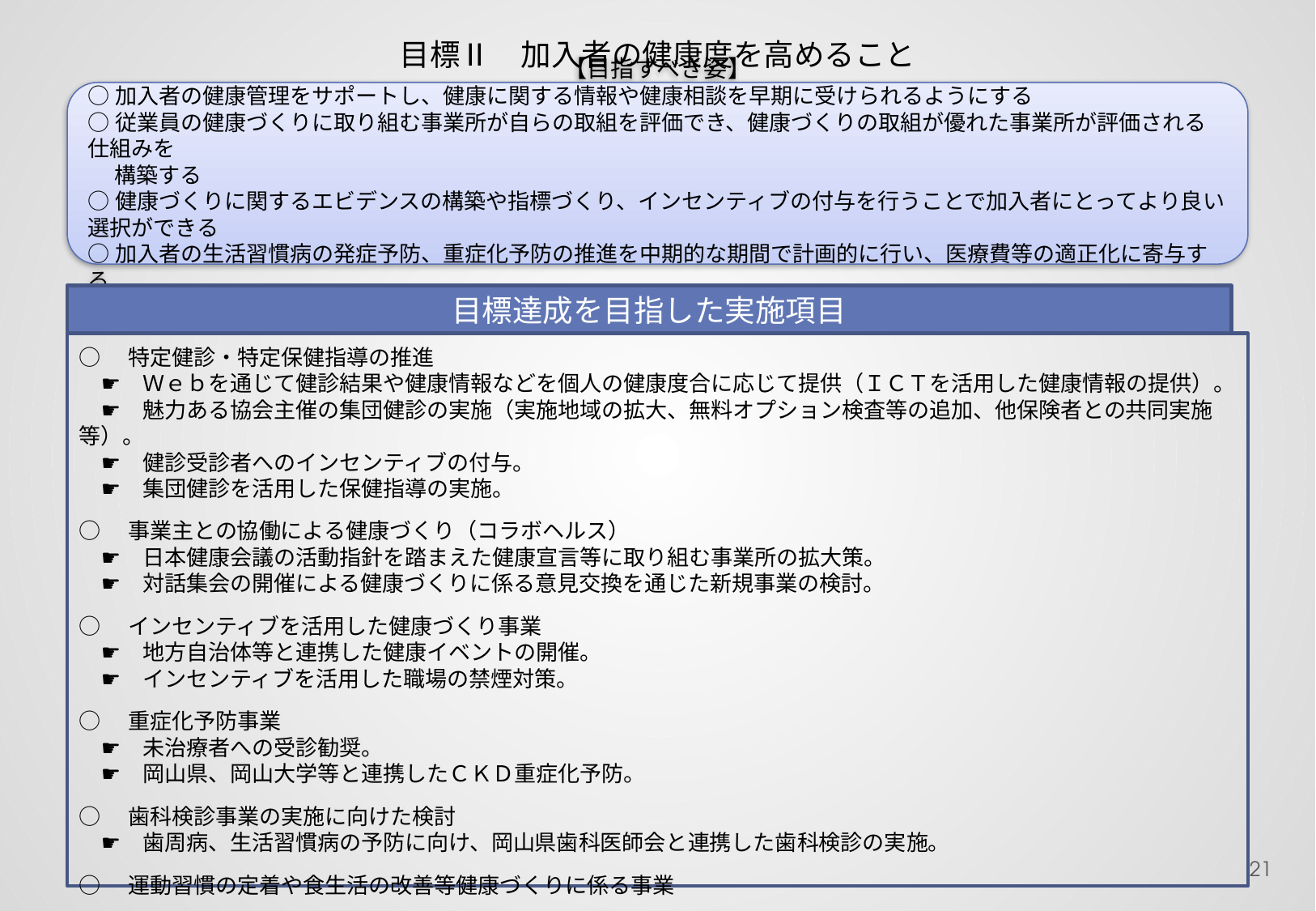

目標Ⅱ　加入者の健康度を高めること
【目指すべき姿】
○加入者の健康管理をサポートし、健康に関する情報や健康相談を早期に受けられるようにする
○従業員の健康づくりに取り組む事業所が自らの取組を評価でき、健康づくりの取組が優れた事業所が評価される仕組みを
　 構築する
○健康づくりに関するエビデンスの構築や指標づくり、インセンティブの付与を行うことで加入者にとってより良い選択ができる
○加入者の生活習慣病の発症予防、重症化予防の推進を中期的な期間で計画的に行い、医療費等の適正化に寄与する
目標達成を目指した実施項目

○　特定健診・特定保健指導の推進
　☛　Ｗｅｂを通じて健診結果や健康情報などを個人の健康度合に応じて提供（ＩＣＴを活用した健康情報の提供）。
　☛　魅力ある協会主催の集団健診の実施（実施地域の拡大、無料オプション検査等の追加、他保険者との共同実施等）。
　☛　健診受診者へのインセンティブの付与。
　☛　集団健診を活用した保健指導の実施。

○　事業主との協働による健康づくり（コラボヘルス）
　☛　日本健康会議の活動指針を踏まえた健康宣言等に取り組む事業所の拡大策。
　☛　対話集会の開催による健康づくりに係る意見交換を通じた新規事業の検討。

○　インセンティブを活用した健康づくり事業
　☛　地方自治体等と連携した健康イベントの開催。
　☛　インセンティブを活用した職場の禁煙対策。

○　重症化予防事業
　☛　未治療者への受診勧奨。
　☛　岡山県、岡山大学等と連携したＣＫＤ重症化予防。

○　歯科検診事業の実施に向けた検討
　☛　歯周病、生活習慣病の予防に向け、岡山県歯科医師会と連携した歯科検診の実施。

○　運動習慣の定着や食生活の改善等健康づくりに係る事業
21